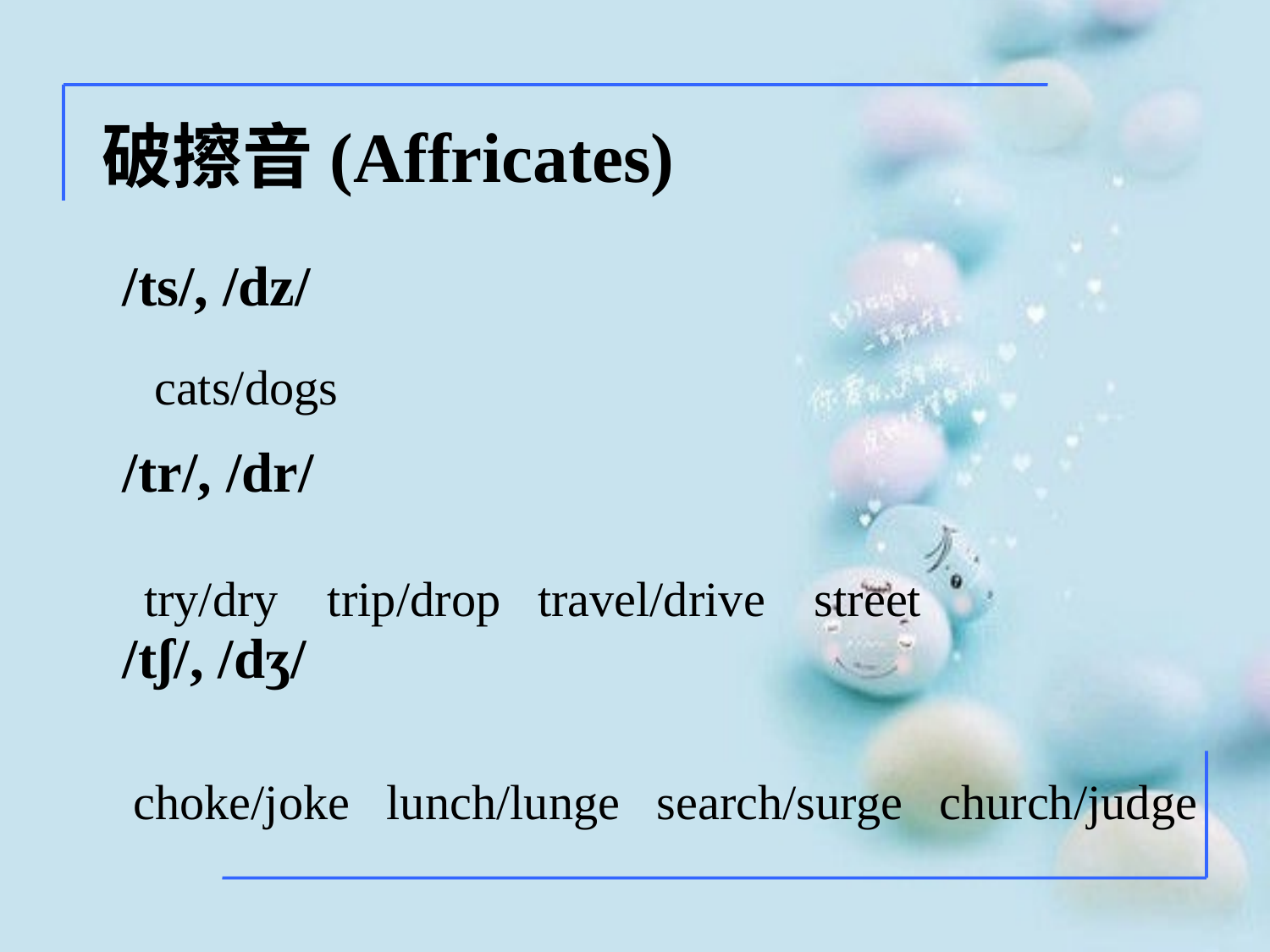

破擦音(Affricates)
/ts/, /dz/

/tr/, /dr/

/tʃ/, /dʒ/
cats/dogs
try/dry    trip/drop   travel/drive    street

choke/joke   lunch/lunge   search/surge   church/judge